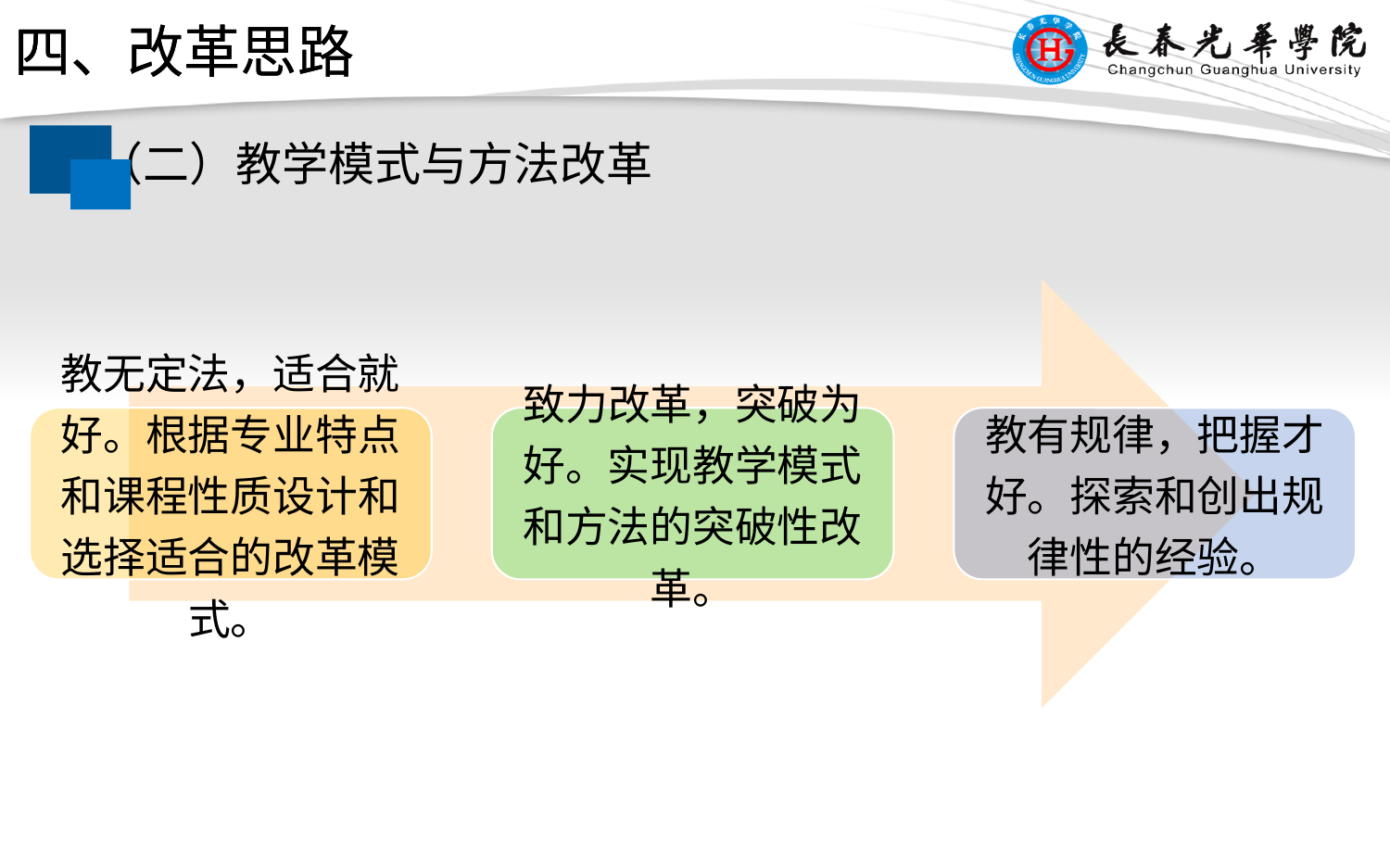

四、改革思路
四、改革思路

（二）教学模式与方法改革
教无定法，适合就好。根据专业特点和课程性质设计和选择适合的改革模式。
致力改革，突破为好。实现教学模式和方法的突破性改革。
教有规律，把握才好。探索和创出规律性的经验。